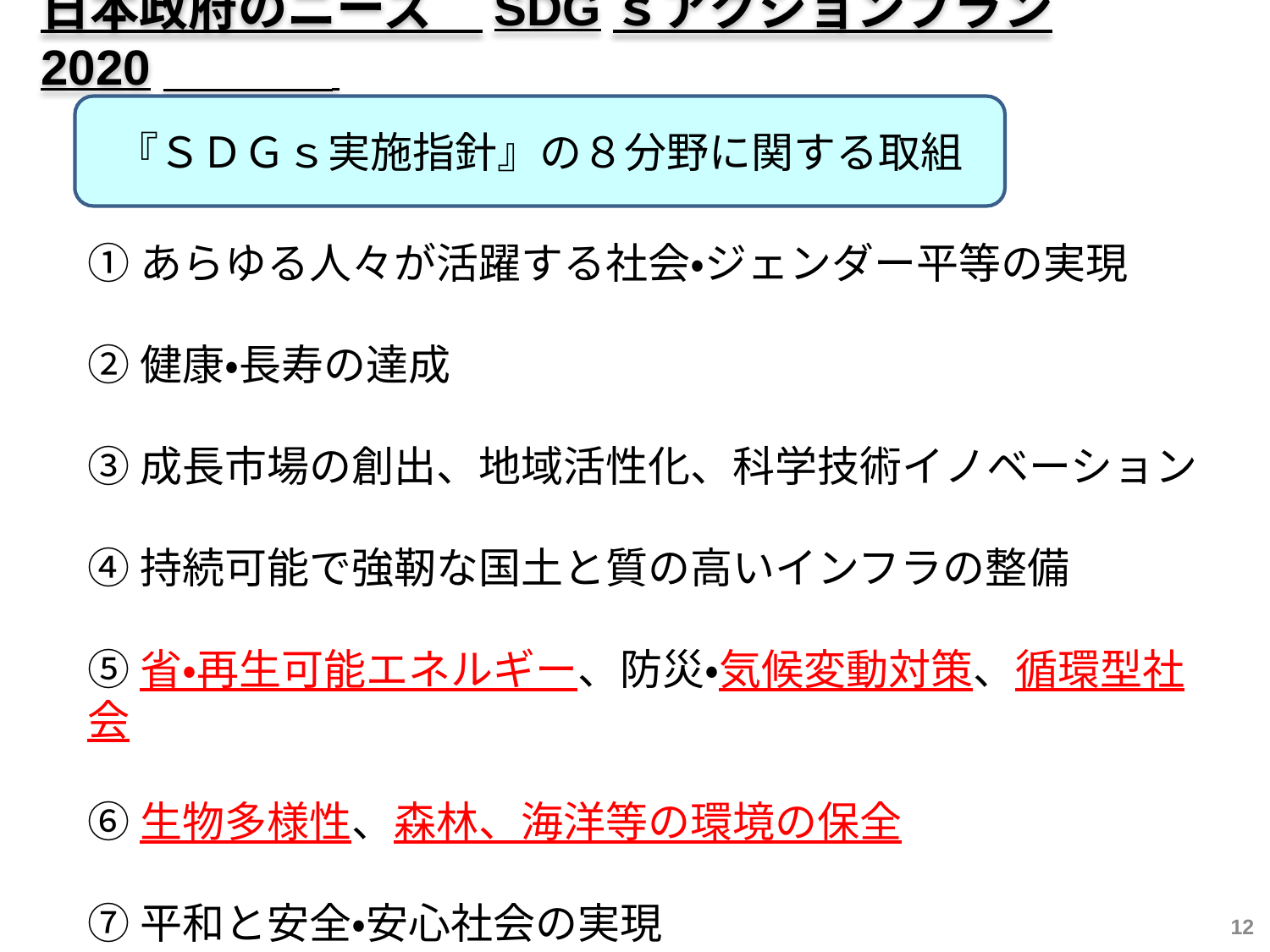

日本政府のニーズ　SDGｓアクションプラン2020
『ＳＤＧｓ実施指針』の８分野に関する取組
①あらゆる人々が活躍する社会・ジェンダー平等の実現

②健康・長寿の達成

③成長市場の創出、地域活性化、科学技術イノベーション

④持続可能で強靭な国土と質の高いインフラの整備

⑤省・再生可能エネルギー、防災・気候変動対策、循環型社会

⑥生物多様性、森林、海洋等の環境の保全

⑦平和と安全・安心社会の実現
12